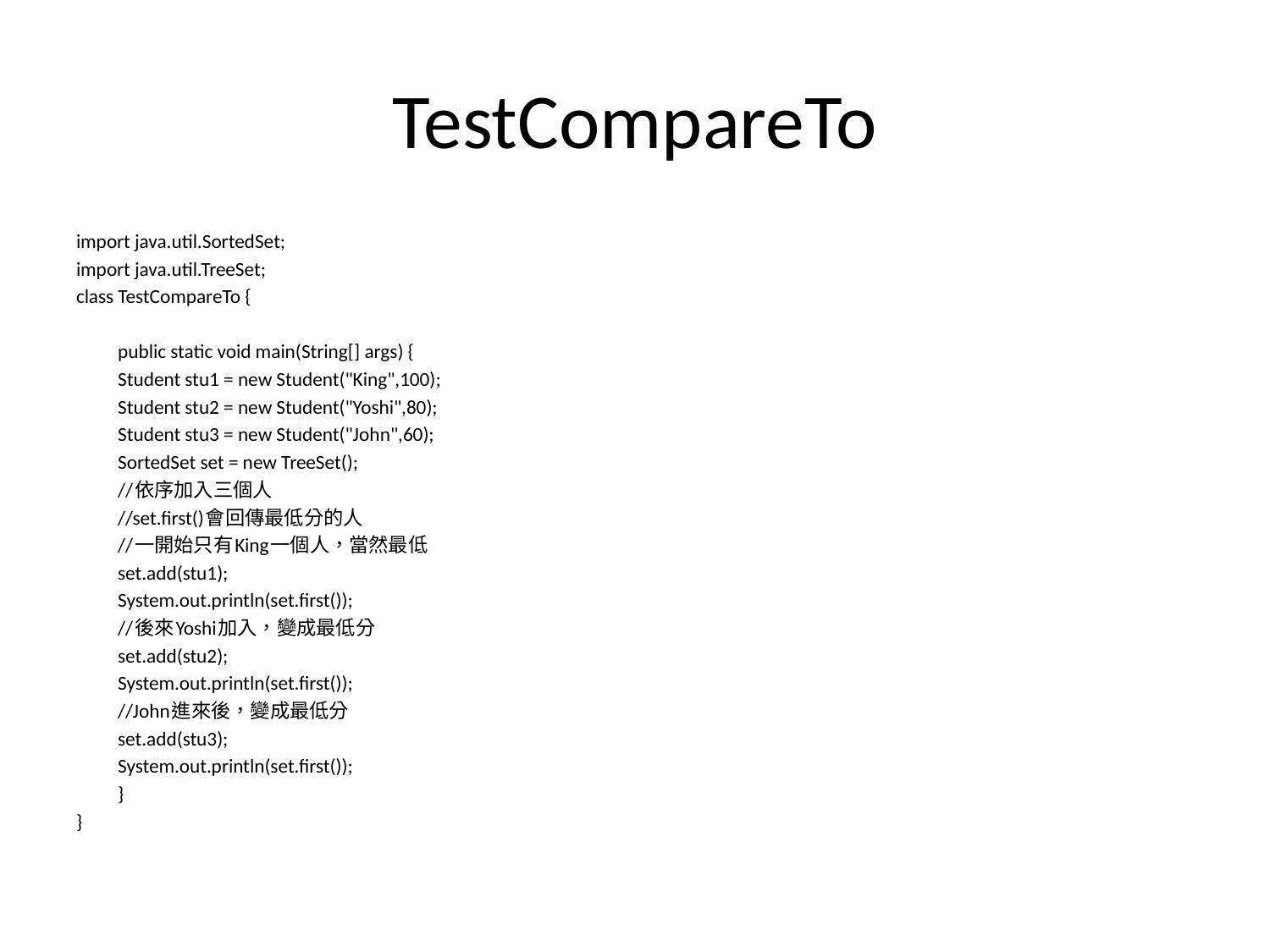

# TestCompareTo
import java.util.SortedSet;
import java.util.TreeSet;
class TestCompareTo {

	public static void main(String[] args) {
		Student stu1 = new Student("King",100);
		Student stu2 = new Student("Yoshi",80);
		Student stu3 = new Student("John",60);
		SortedSet set = new TreeSet();
		//依序加入三個人
		//set.first()會回傳最低分的人
		//一開始只有King一個人，當然最低
		set.add(stu1);
		System.out.println(set.first());
		//後來Yoshi加入，變成最低分
		set.add(stu2);
		System.out.println(set.first());
		//John進來後，變成最低分
		set.add(stu3);
		System.out.println(set.first());
	}
}